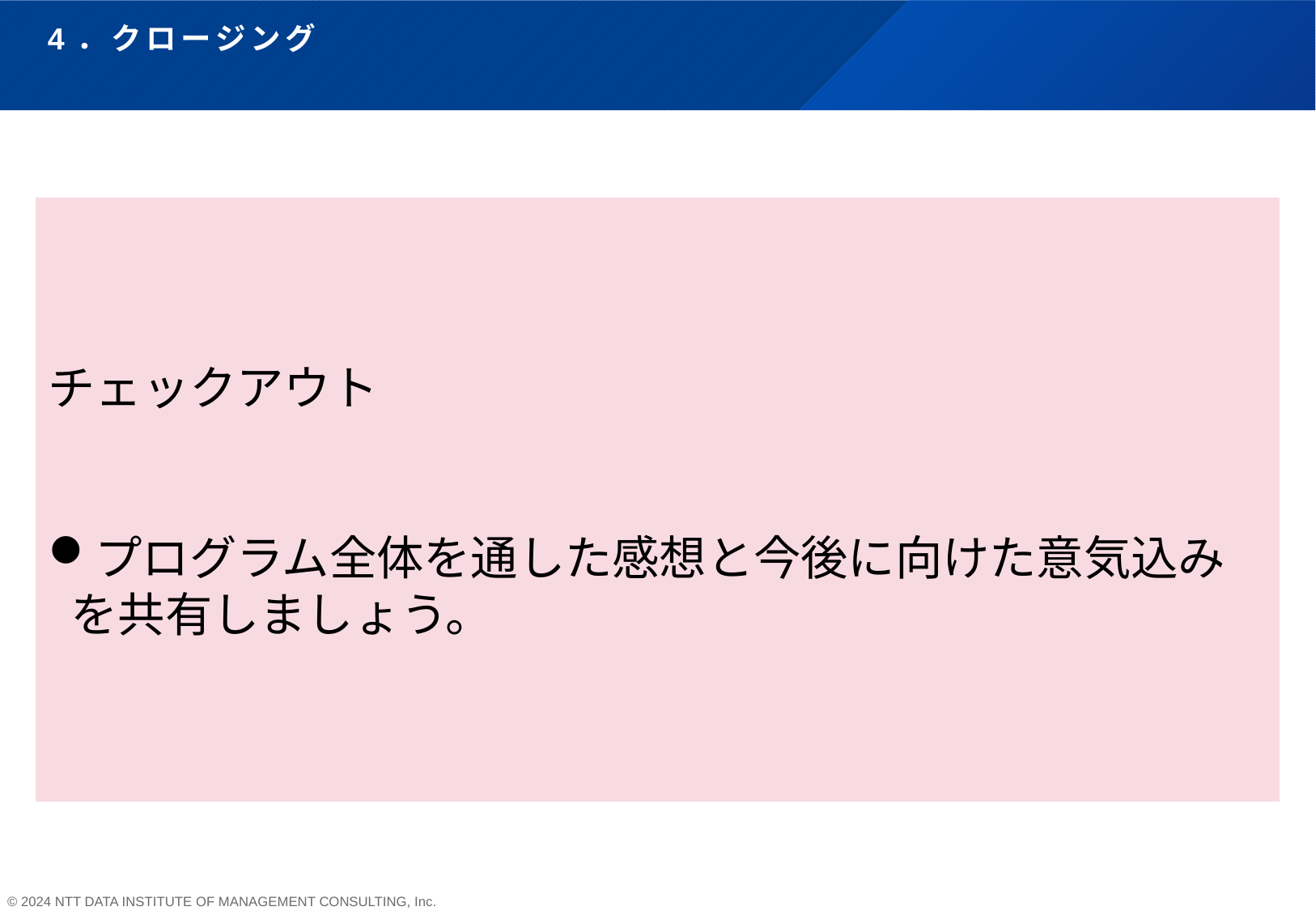

# 4．クロージング
チェックアウト

プログラム全体を通した感想と今後に向けた意気込みを共有しましょう。